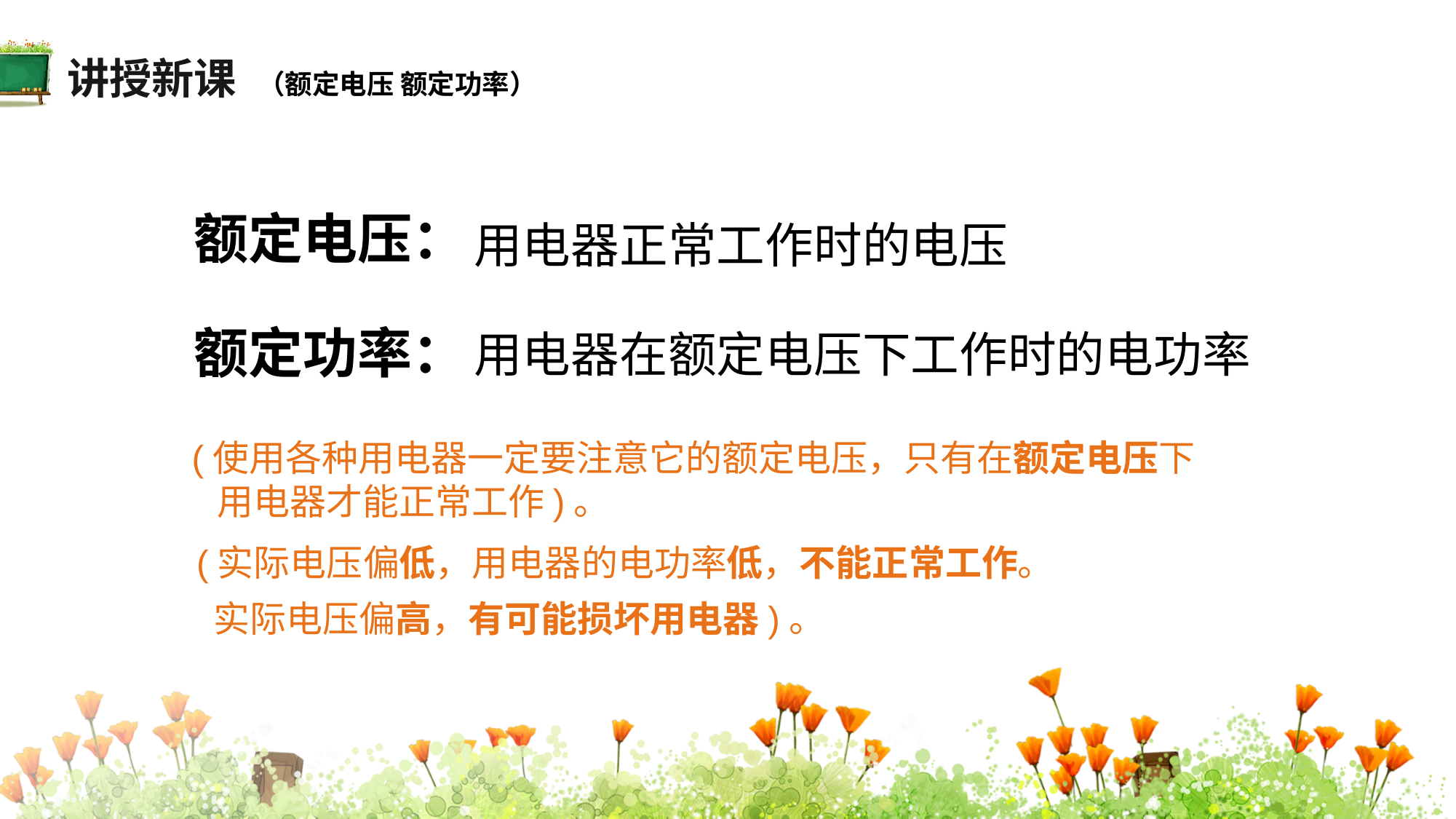

讲授新课
（额定电压 额定功率）

用电器正常工作时的电压
额定电压：
用电器在额定电压下工作时的电功率
额定功率：
(使用各种用电器一定要注意它的额定电压，只有在额定电压下
  用电器才能正常工作)。
(实际电压偏低，用电器的电功率低，不能正常工作。
 实际电压偏高，有可能损坏用电器)。